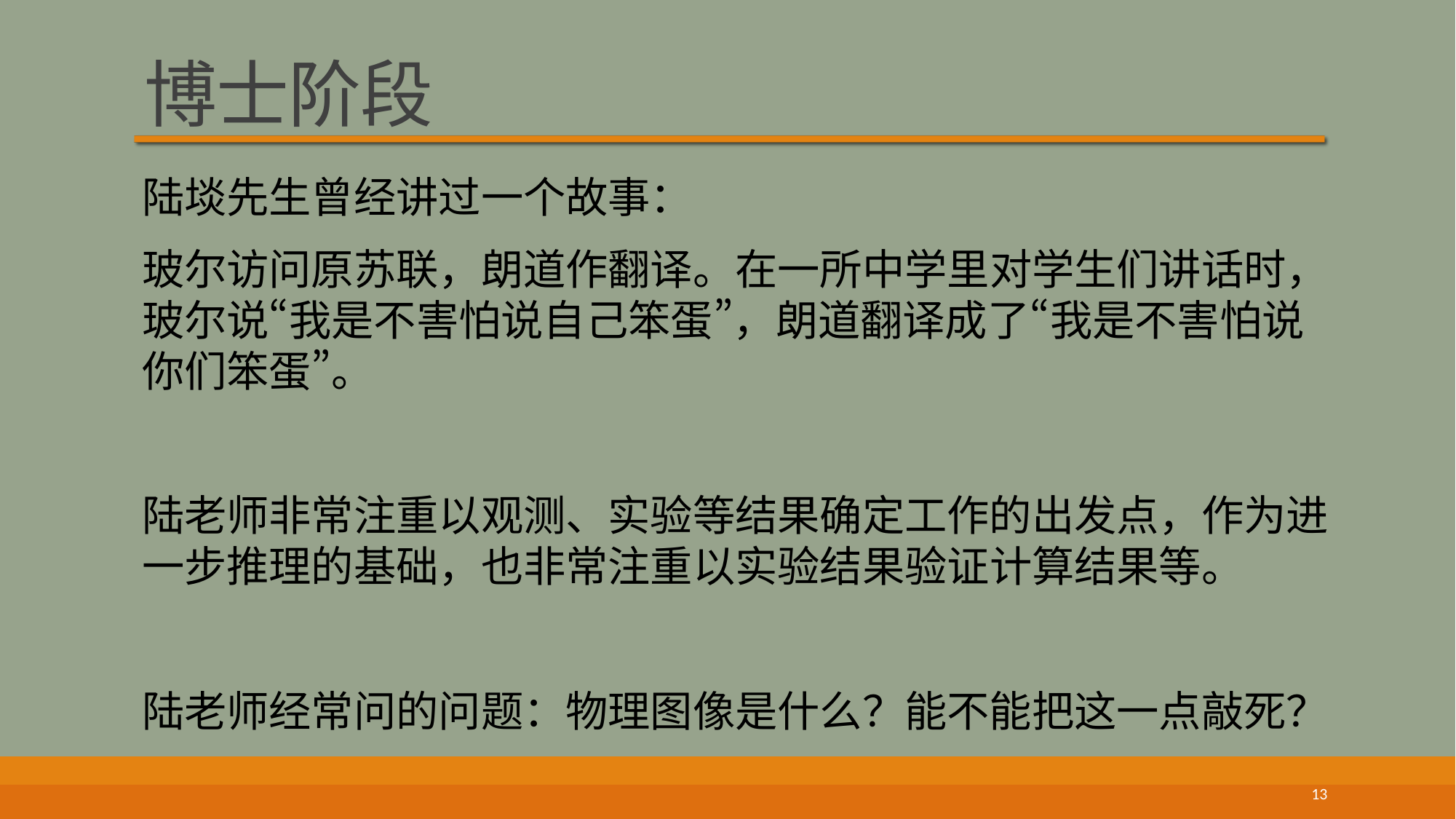

# 博士阶段
陆埮先生曾经讲过一个故事：
玻尔访问原苏联，朗道作翻译。在一所中学里对学生们讲话时，玻尔说“我是不害怕说自己笨蛋”，朗道翻译成了“我是不害怕说你们笨蛋”。

陆老师非常注重以观测、实验等结果确定工作的出发点，作为进一步推理的基础，也非常注重以实验结果验证计算结果等。

陆老师经常问的问题：物理图像是什么？能不能把这一点敲死？
13